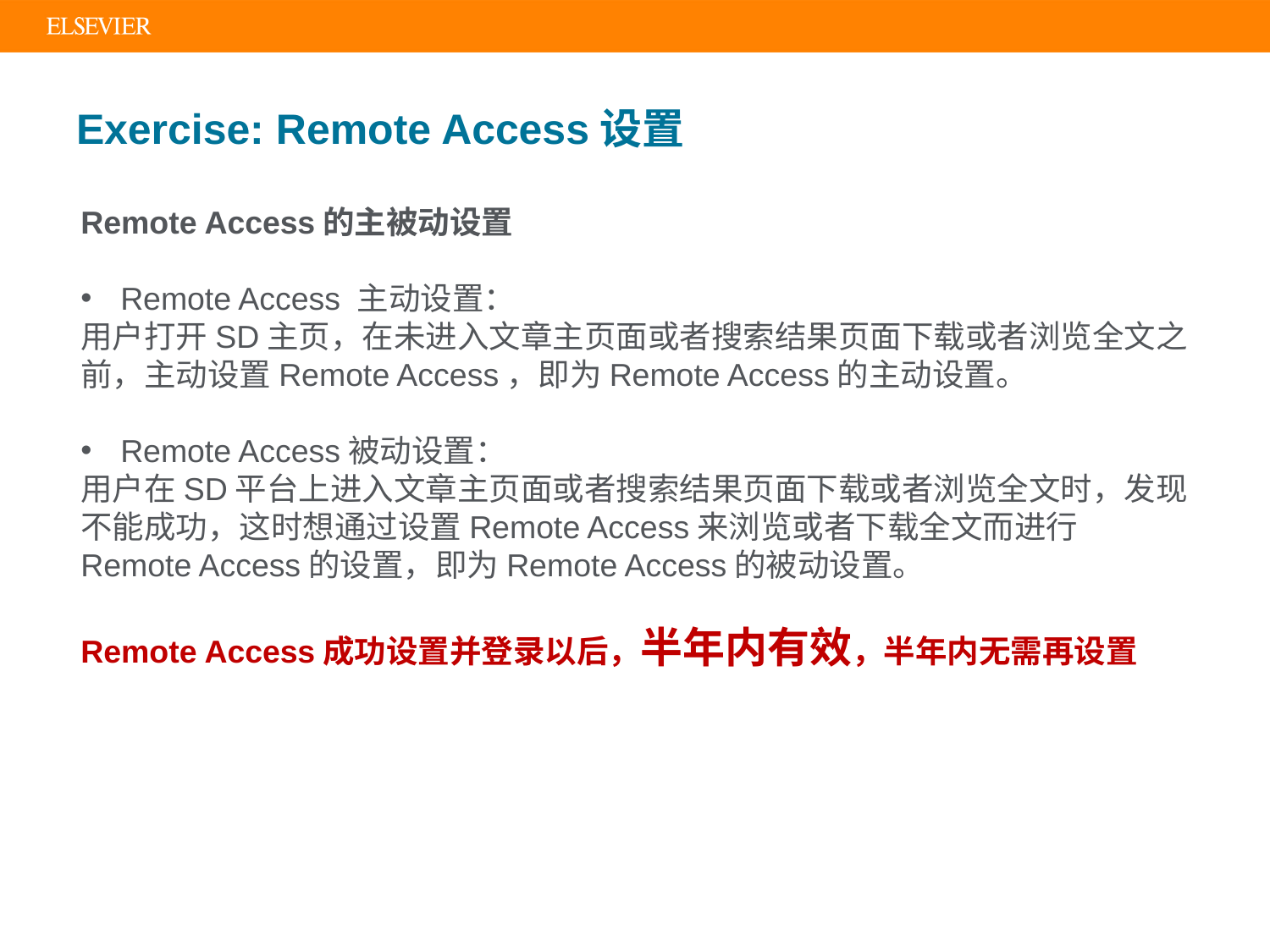

# Exercise: Remote Access设置
Remote Access的主被动设置

Remote Access 主动设置：
用户打开SD主页，在未进入文章主页面或者搜索结果页面下载或者浏览全文之前，主动设置Remote Access，即为Remote Access的主动设置。

Remote Access被动设置：
用户在SD平台上进入文章主页面或者搜索结果页面下载或者浏览全文时，发现不能成功，这时想通过设置Remote Access来浏览或者下载全文而进行Remote Access的设置，即为Remote Access的被动设置。

Remote Access成功设置并登录以后，半年内有效，半年内无需再设置